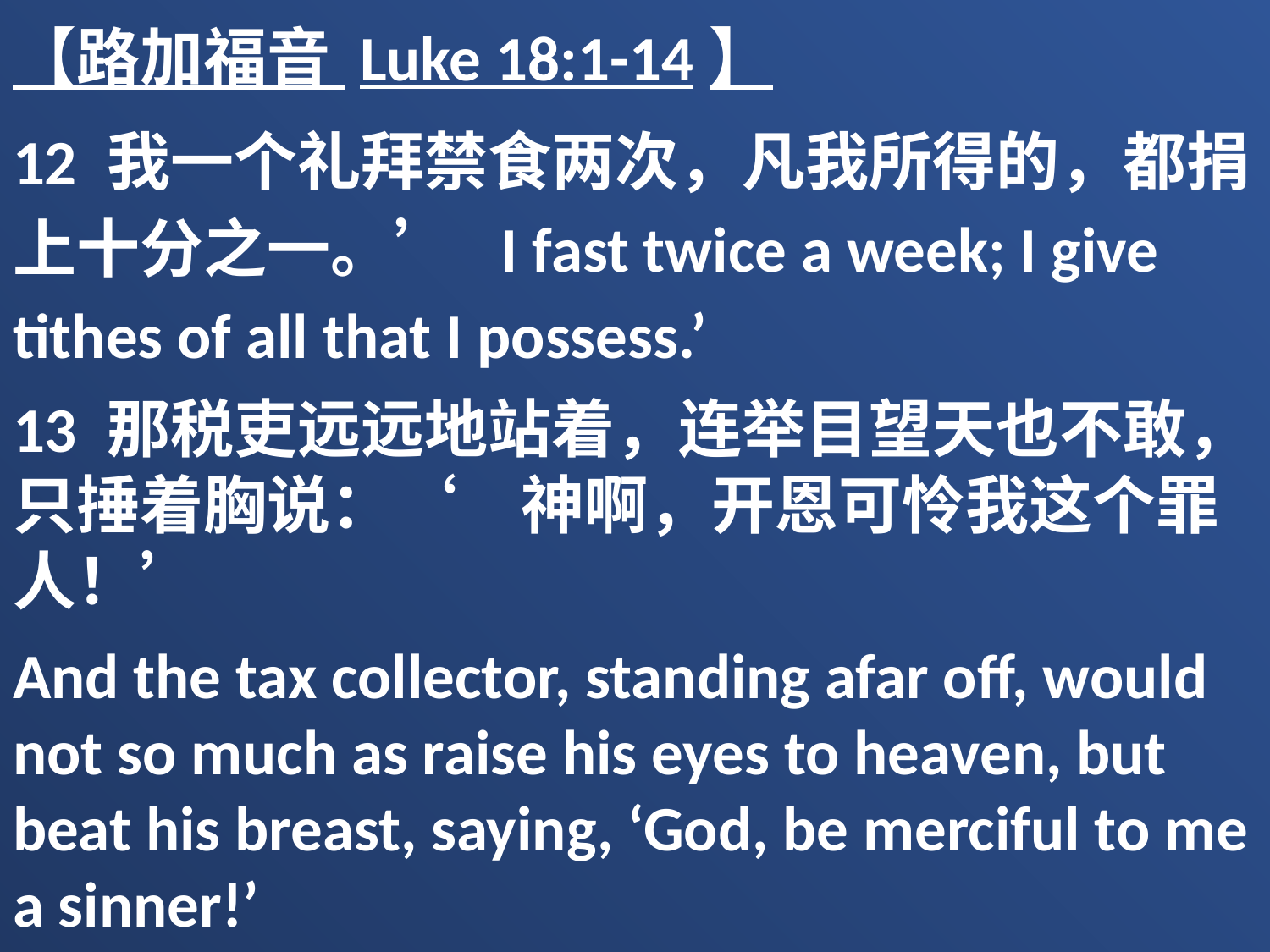

【路加福音 Luke 18:1-14】
12 我一个礼拜禁食两次，凡我所得的，都捐上十分之一。’  I fast twice a week; I give tithes of all that I possess.’
13 那税吏远远地站着，连举目望天也不敢，只捶着胸说：‘　神啊，开恩可怜我这个罪人！’
And the tax collector, standing afar off, would not so much as raise his eyes to heaven, but beat his breast, saying, ‘God, be merciful to me a sinner!’